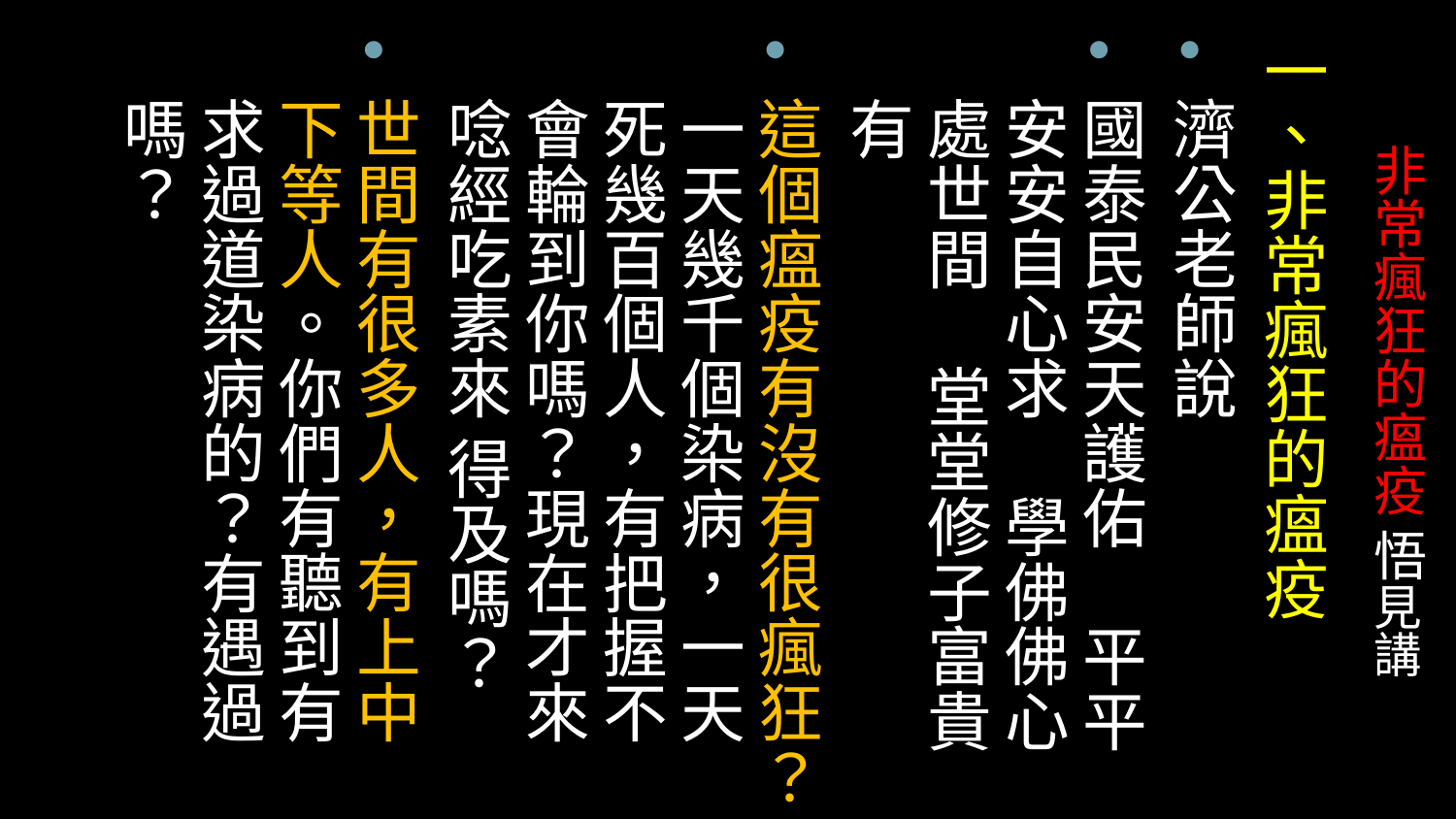

一、非常瘋狂的瘟疫
濟公老師說
國泰民安天護佑     平平安安自心求     學佛佛心處世間     堂堂修子富貴有
這個瘟疫有沒有很瘋狂？一天幾千個染病，一天死幾百個人，有把握不會輪到你嗎？現在才來唸經吃素來 得及嗎？
世間有很多人，有上中下等人。你們有聽到有求過道染病的？有遇過嗎？

# 非常瘋狂的瘟疫 悟見講